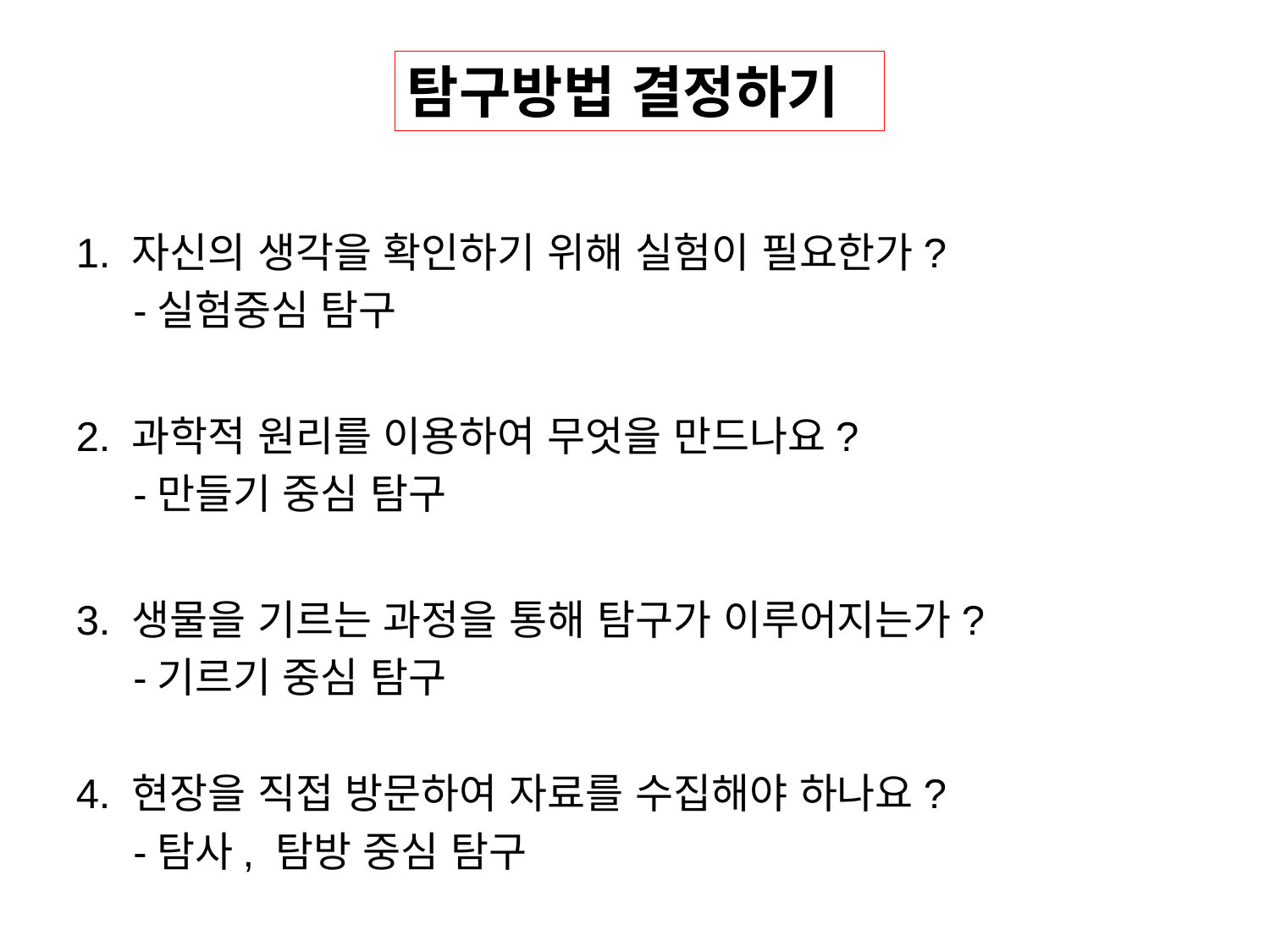

1. 자신의 생각을 확인하기 위해 실험이 필요한가?
     -실험중심 탐구

2. 과학적 원리를 이용하여 무엇을 만드나요?
     -만들기 중심 탐구

3. 생물을 기르는 과정을 통해 탐구가 이루어지는가?
     -기르기 중심 탐구

4. 현장을 직접 방문하여 자료를 수집해야 하나요?
     -탐사, 탐방 중심 탐구

탐구방법 결정하기